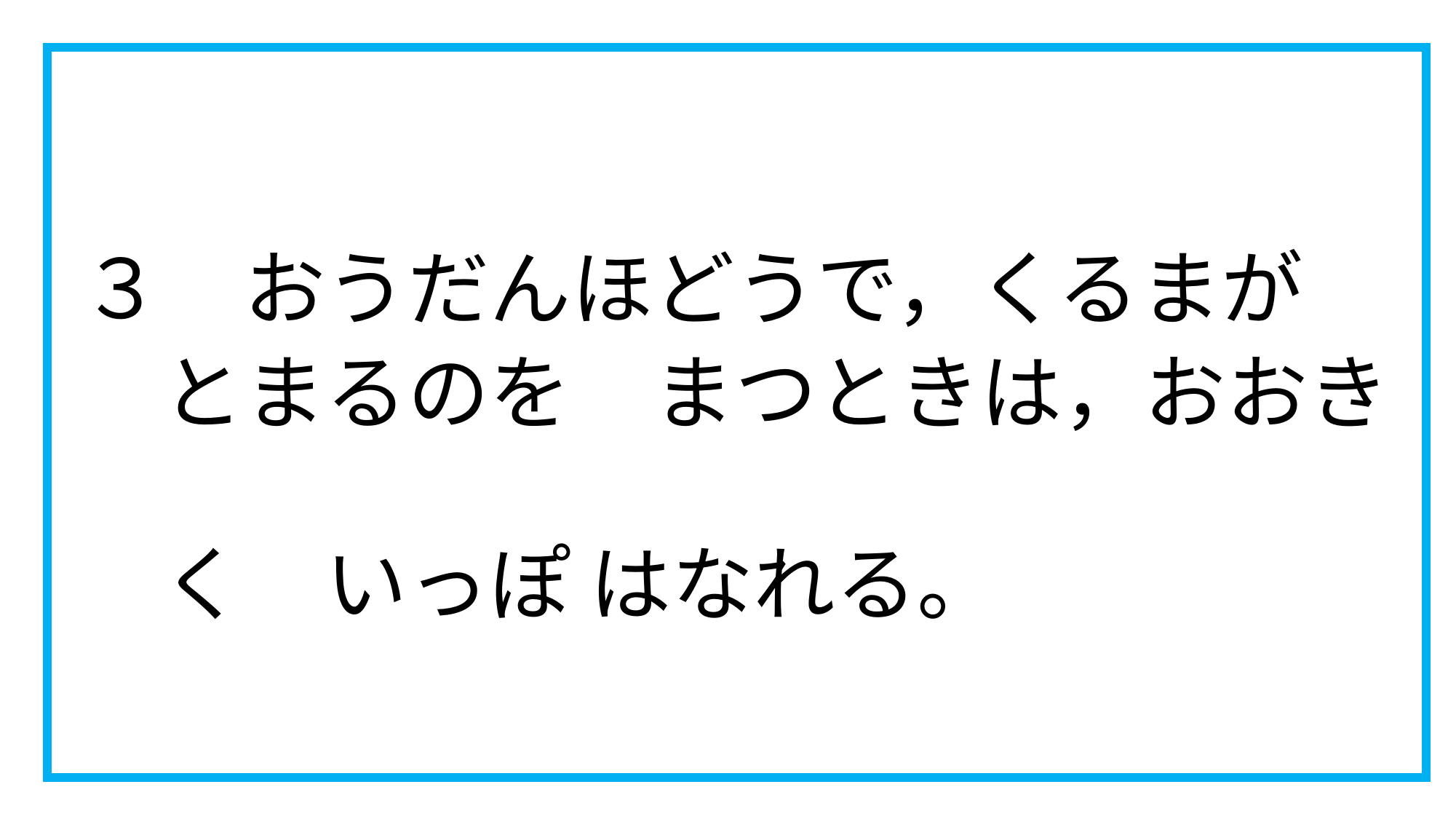

３　おうだんほどうで，くるまが
　とまるのを　まつときは，おおき
　く　いっぽ はなれる。